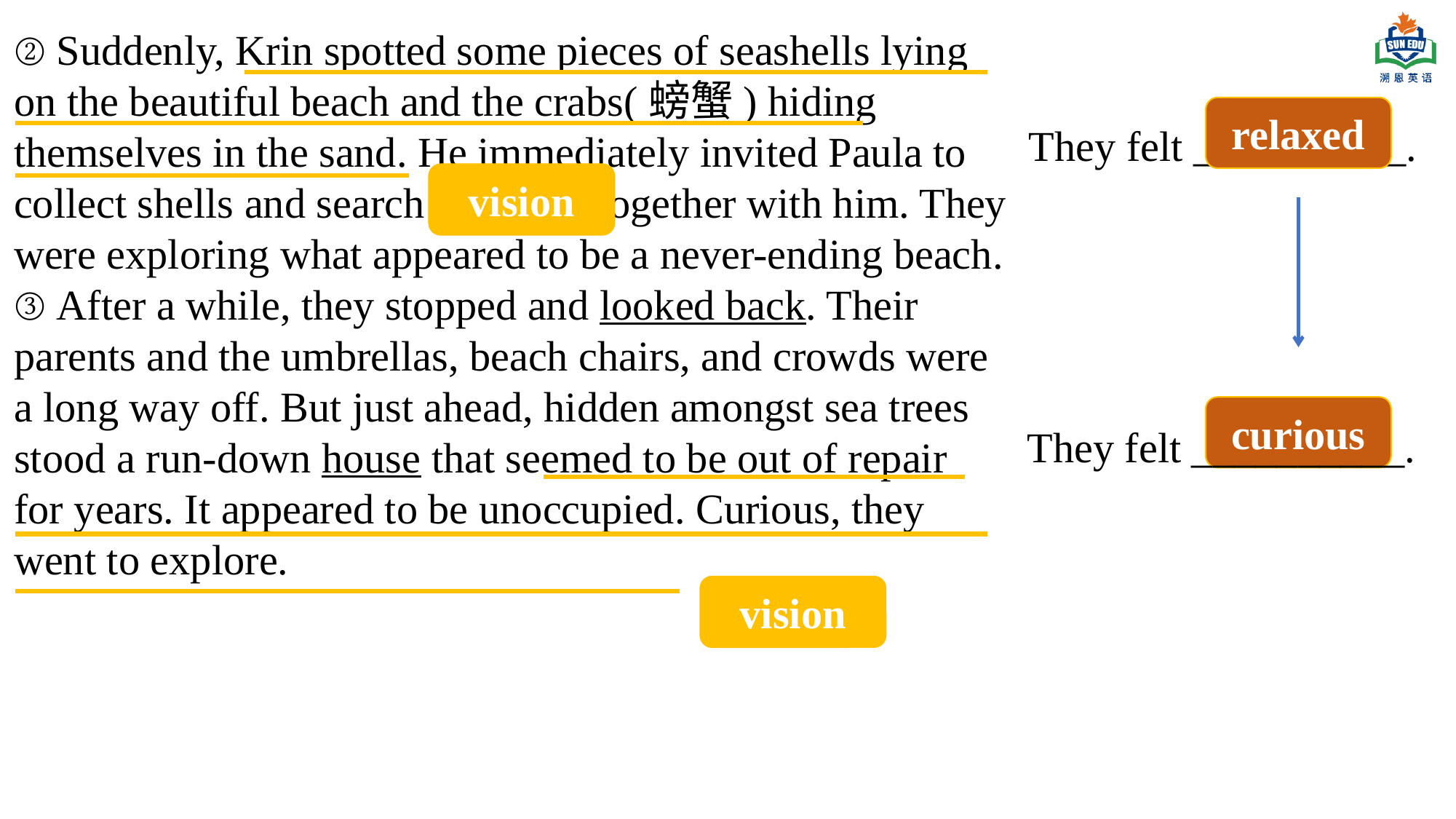

② Suddenly, Krin spotted some pieces of seashells lying on the beautiful beach and the crabs(螃蟹) hiding themselves in the sand. He immediately invited Paula to collect shells and search the crabs together with him. They were exploring what appeared to be a never-ending beach.
③ After a while, they stopped and looked back. Their parents and the umbrellas, beach chairs, and crowds were a long way off. But just ahead, hidden amongst sea trees stood a run-down house that seemed to be out of repair for years. It appeared to be unoccupied. Curious, they went to explore.

relaxed
They felt __________.
vision
curious
They felt __________.
vision